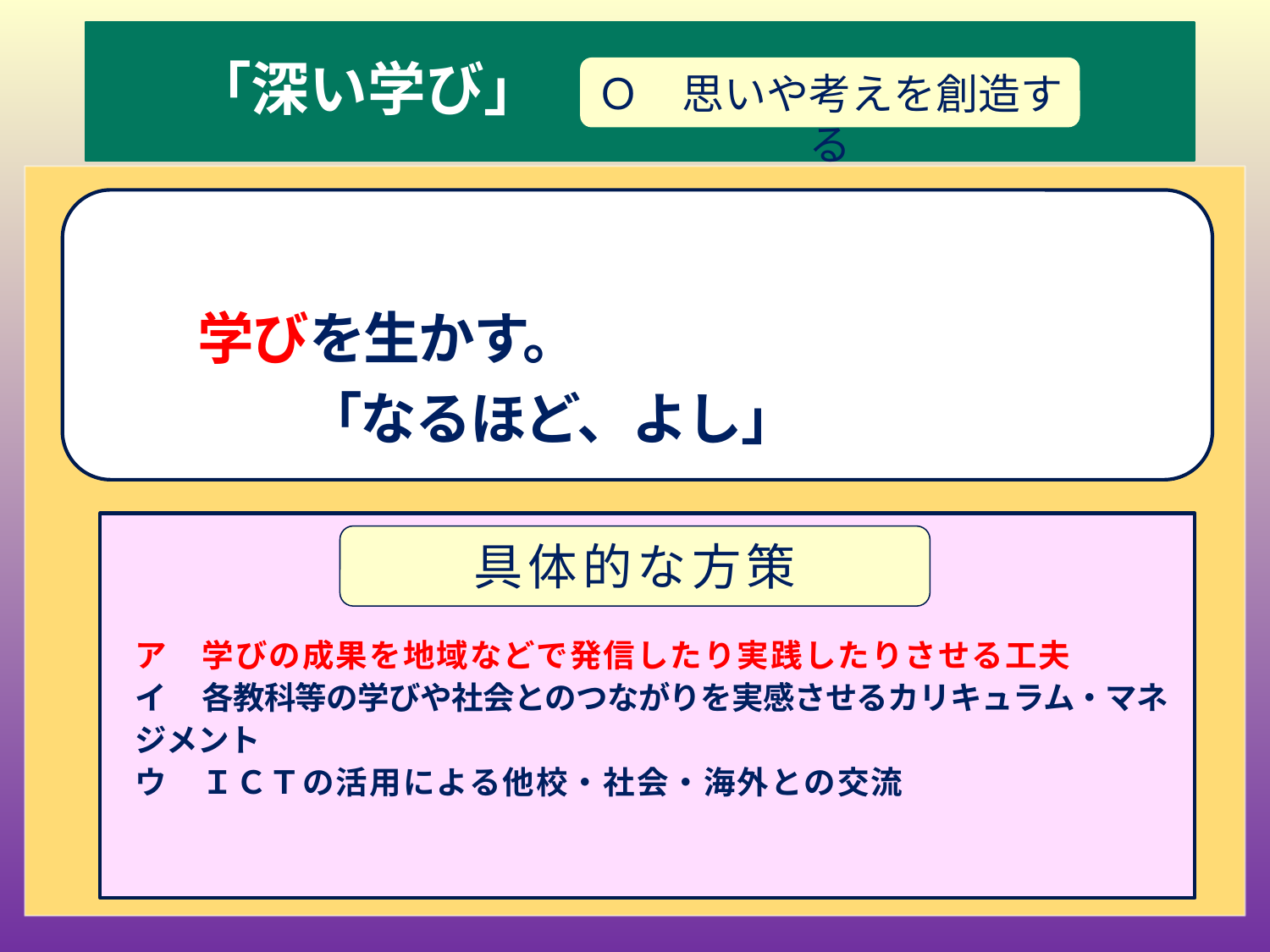

# 「深い学び」
Ｏ　思いや考えを創造する

授業改善の視点
　　学びを生かす。
　　　　「なるほど、よし」

ア　学びの成果を地域などで発信したり実践したりさせる工夫
イ　各教科等の学びや社会とのつながりを実感させるカリキュラム・マネジメント
ウ　ＩＣＴの活用による他校・社会・海外との交流

具体的な方策